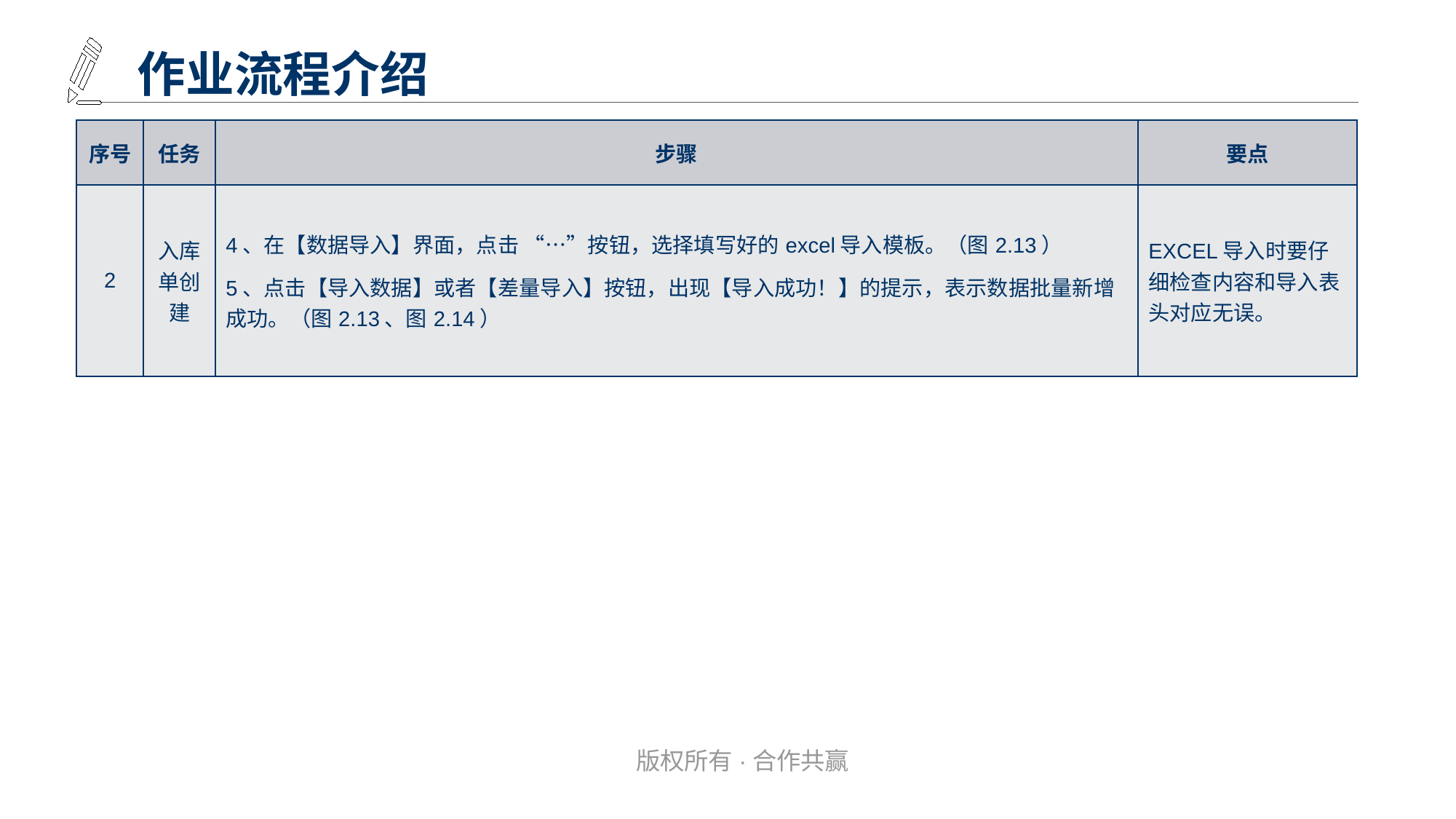

作业流程介绍
| 序号 | 任务 | 步骤 | 要点 |
| --- | --- | --- | --- |
| 2 | 入库单创建 | 4、在【数据导入】界面，点击 “…”按钮，选择填写好的excel导入模板。（图2.13） 5、点击【导入数据】或者【差量导入】按钮，出现【导入成功！】的提示，表示数据批量新增成功。（图2.13、图2.14） | EXCEL导入时要仔细检查内容和导入表头对应无误。 |